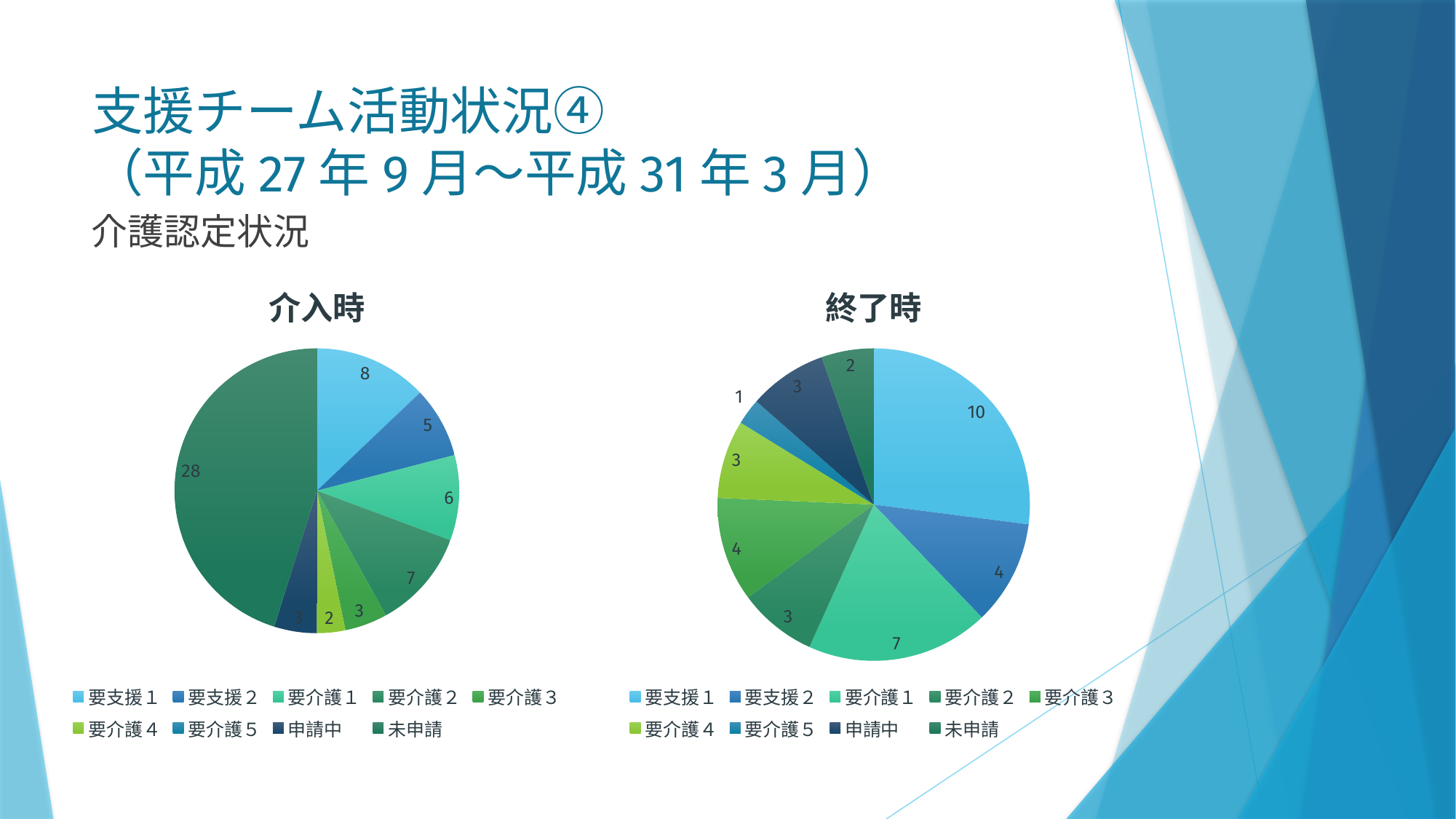

# 支援チーム活動状況④ （平成27年9月～平成31年3月）
介護認定状況

### Chart:

| Category | 介入時 | 終了時 |
|---|---|---|
| 要支援１ | 8.0 | 10.0 |
| 要支援２ | 5.0 | 4.0 |
| 要介護１ | 6.0 | 7.0 |
| 要介護２ | 7.0 | 3.0 |
| 要介護３ | 3.0 | 4.0 |
| 要介護４ | 2.0 | 3.0 |
| 要介護５ | 0.0 | 1.0 |
| 申請中 | 3.0 | 3.0 |
| 未申請 | 28.0 | 2.0 |

### Chart:

| Category | 終了時 |
|---|---|
| 要支援１ | 10.0 |
| 要支援２ | 4.0 |
| 要介護１ | 7.0 |
| 要介護２ | 3.0 |
| 要介護３ | 4.0 |
| 要介護４ | 3.0 |
| 要介護５ | 1.0 |
| 申請中 | 3.0 |
| 未申請 | 2.0 |